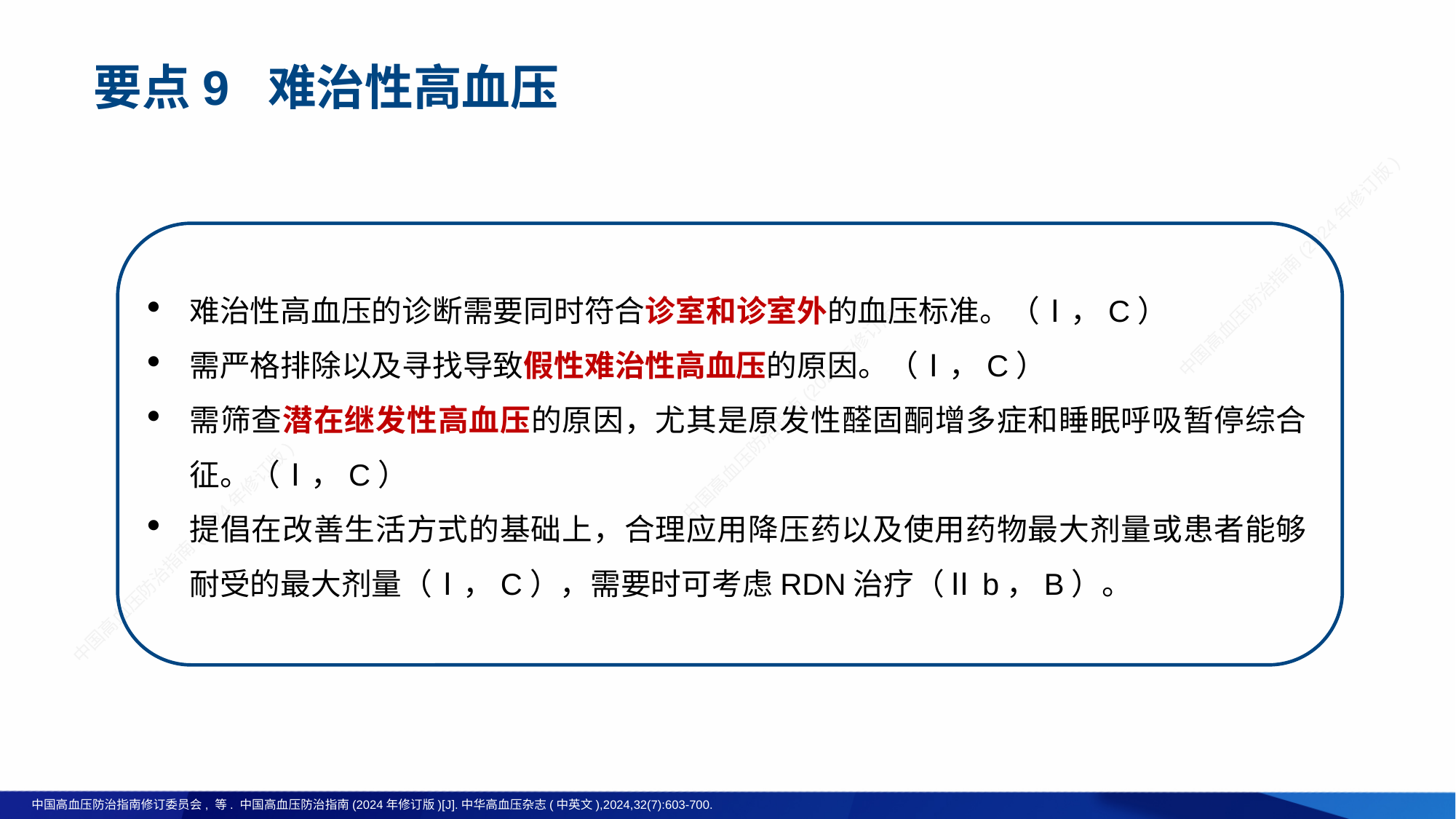

要点9  难治性高血压

难治性高血压的诊断需要同时符合诊室和诊室外的血压标准。（Ⅰ，C）
需严格排除以及寻找导致假性难治性高血压的原因。（Ⅰ，C）
需筛查潜在继发性高血压的原因，尤其是原发性醛固酮增多症和睡眠呼吸暂停综合征。（Ⅰ，C）
提倡在改善生活方式的基础上，合理应用降压药以及使用药物最大剂量或患者能够耐受的最大剂量（Ⅰ，C），需要时可考虑RDN治疗（Ⅱb，B）。